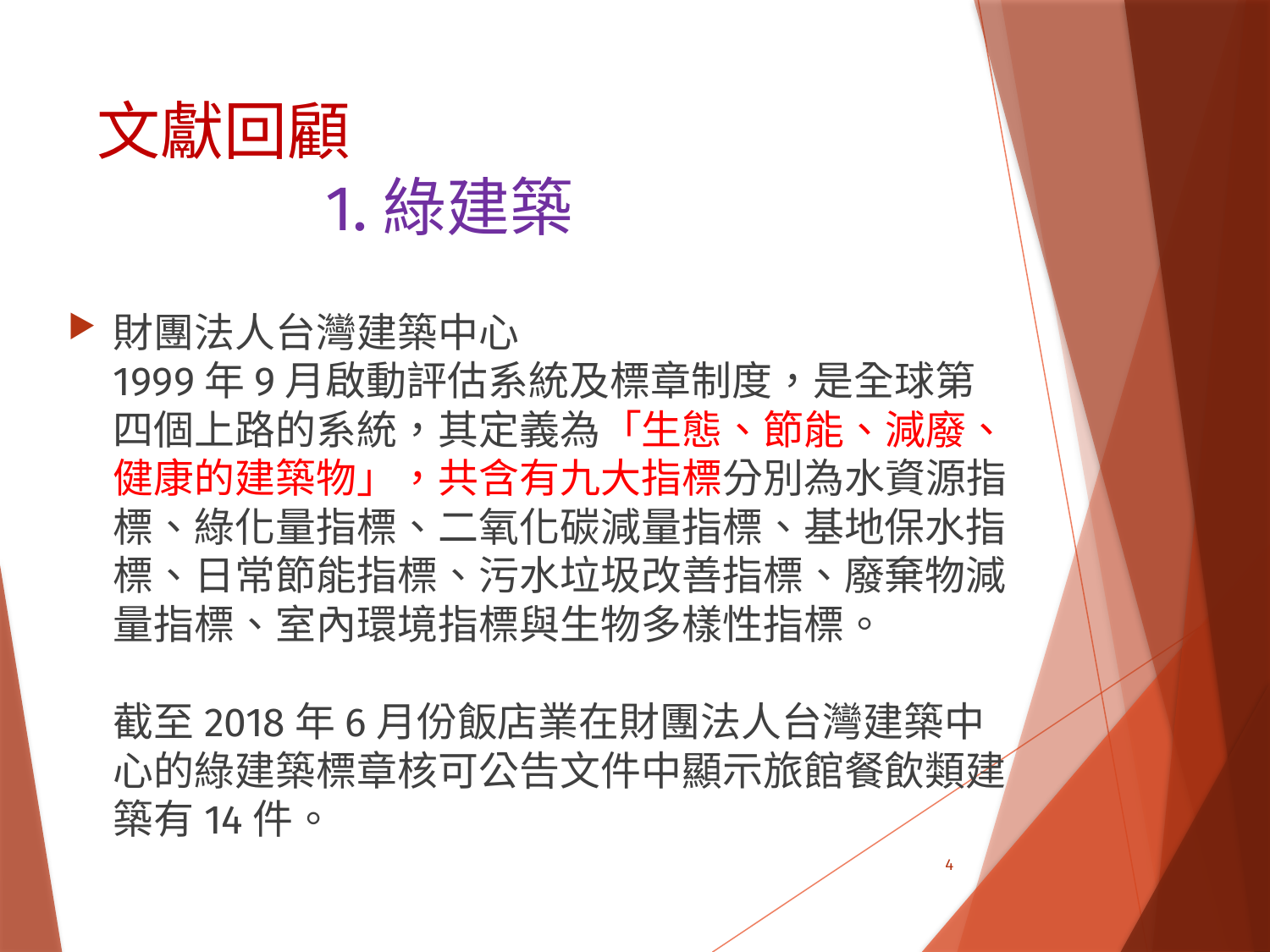

# 文獻回顧 1.綠建築
財團法人台灣建築中心
1999年9月啟動評估系統及標章制度，是全球第四個上路的系統，其定義為「生態、節能、減廢、健康的建築物」，共含有九大指標分別為水資源指標、綠化量指標、二氧化碳減量指標、基地保水指標、日常節能指標、污水垃圾改善指標、廢棄物減量指標、室內環境指標與生物多樣性指標。
截至2018年6月份飯店業在財團法人台灣建築中心的綠建築標章核可公告文件中顯示旅館餐飲類建築有14件。
4